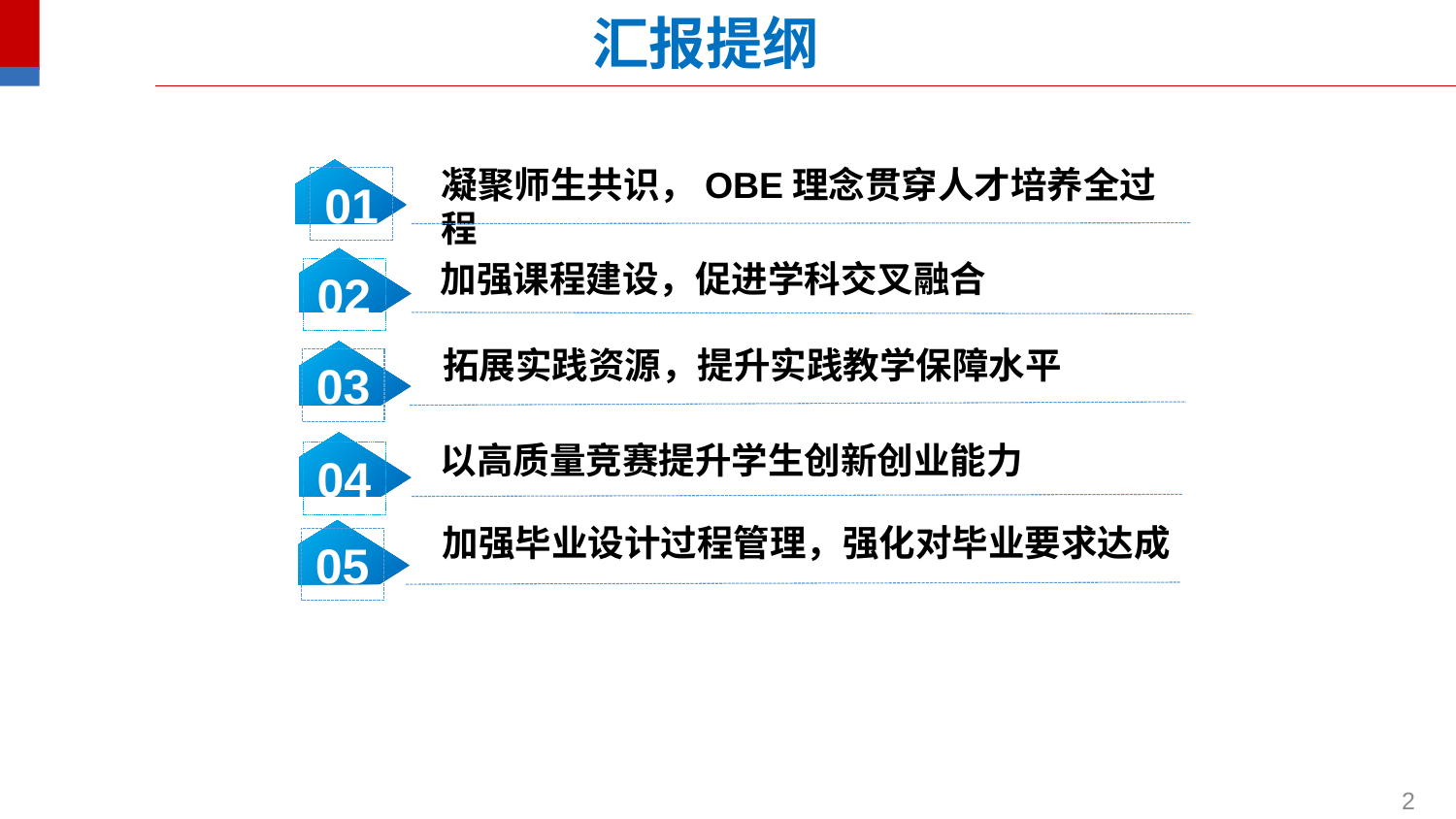

汇报提纲
凝聚师生共识，OBE理念贯穿人才培养全过程

01

加强课程建设，促进学科交叉融合
02
拓展实践资源，提升实践教学保障水平

03
以高质量竞赛提升学生创新创业能力

04
加强毕业设计过程管理，强化对毕业要求达成

05
2